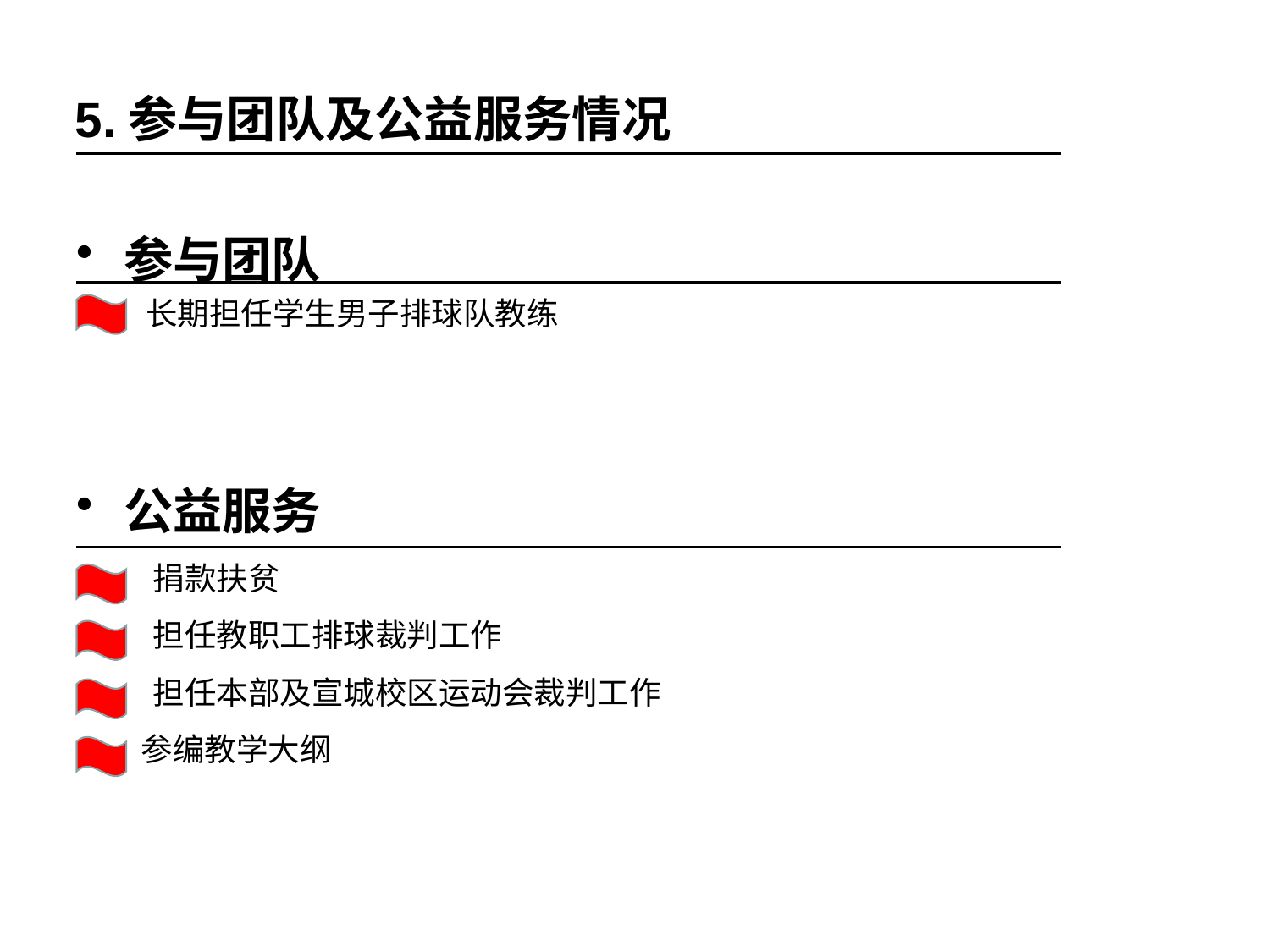

# 5.参与团队及公益服务情况
参与团队
  长期担任学生男子排球队教练

公益服务
   捐款扶贫
   担任教职工排球裁判工作
   担任本部及宣城校区运动会裁判工作
        参编教学大纲